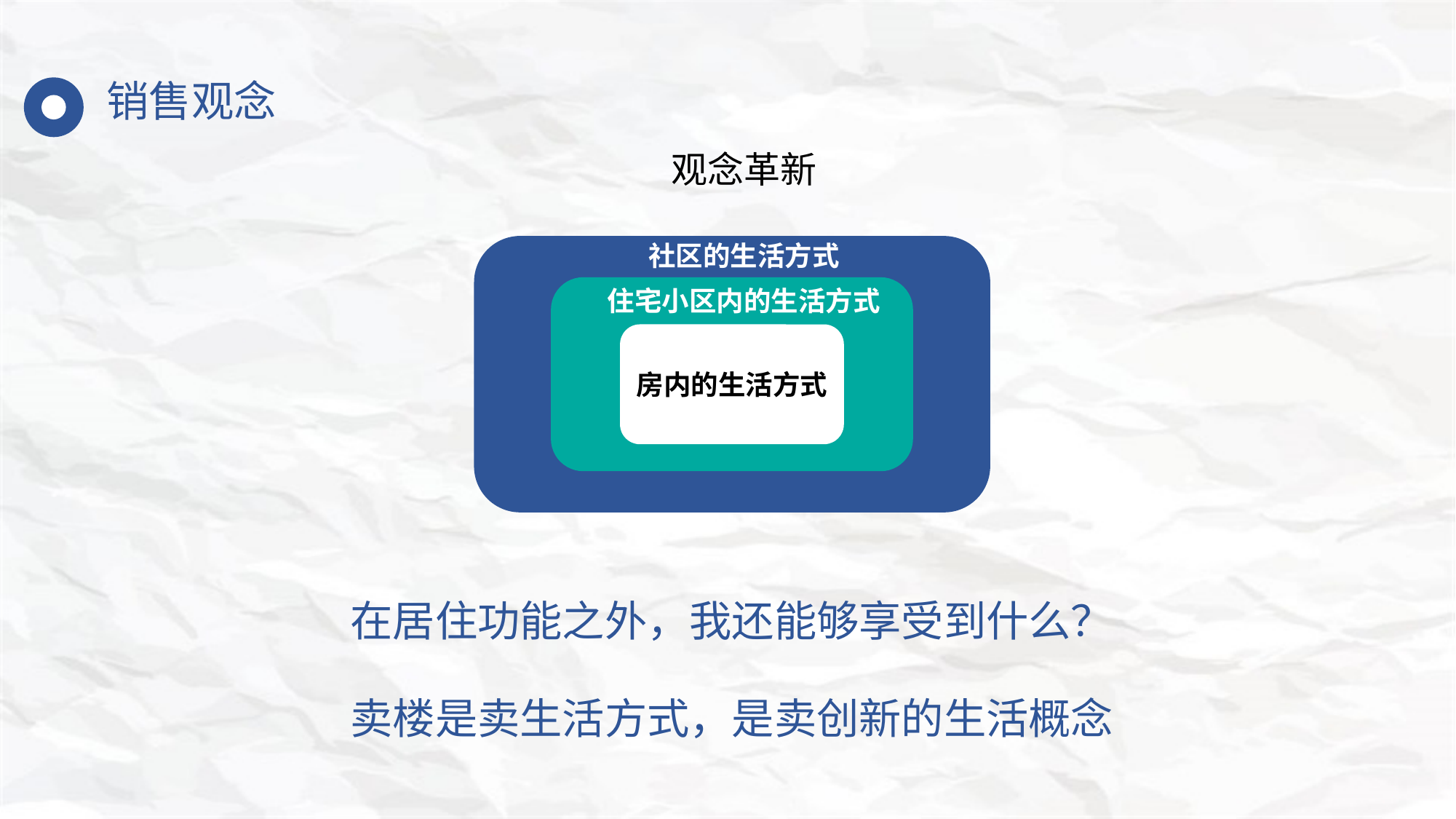

销售观念

观念革新
社区的生活方式

住宅小区内的生活方式

房内的生活方式
在居住功能之外，我还能够享受到什么？
卖楼是卖生活方式，是卖创新的生活概念